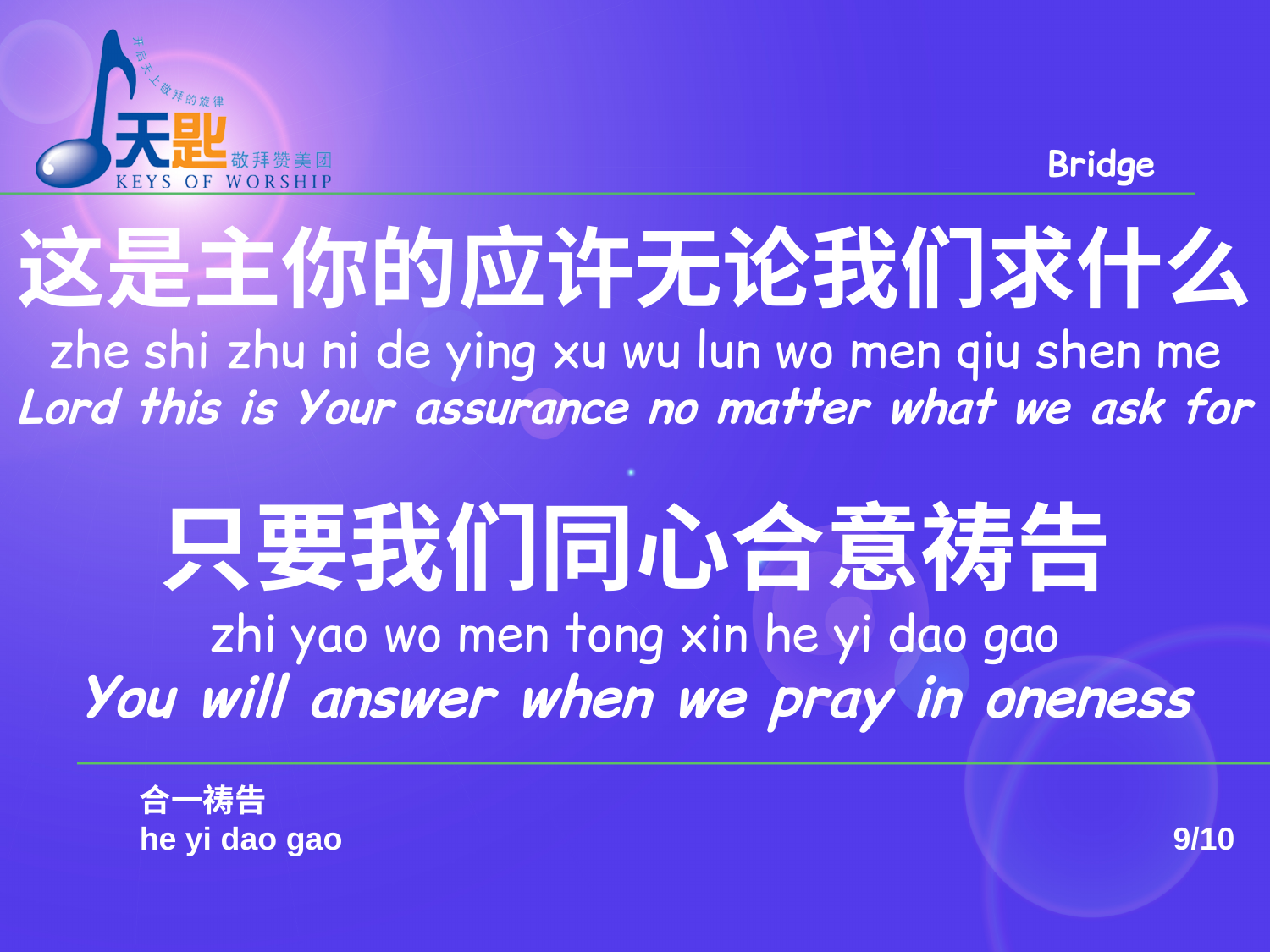

Bridge
这是主你的应许无论我们求什么
zhe shi zhu ni de ying xu wu lun wo men qiu shen me
Lord this is Your assurance no matter what we ask for

只要我们同心合意祷告
zhi yao wo men tong xin he yi dao gao
You will answer when we pray in oneness
	合一祷告
	he yi dao gao							  9/10